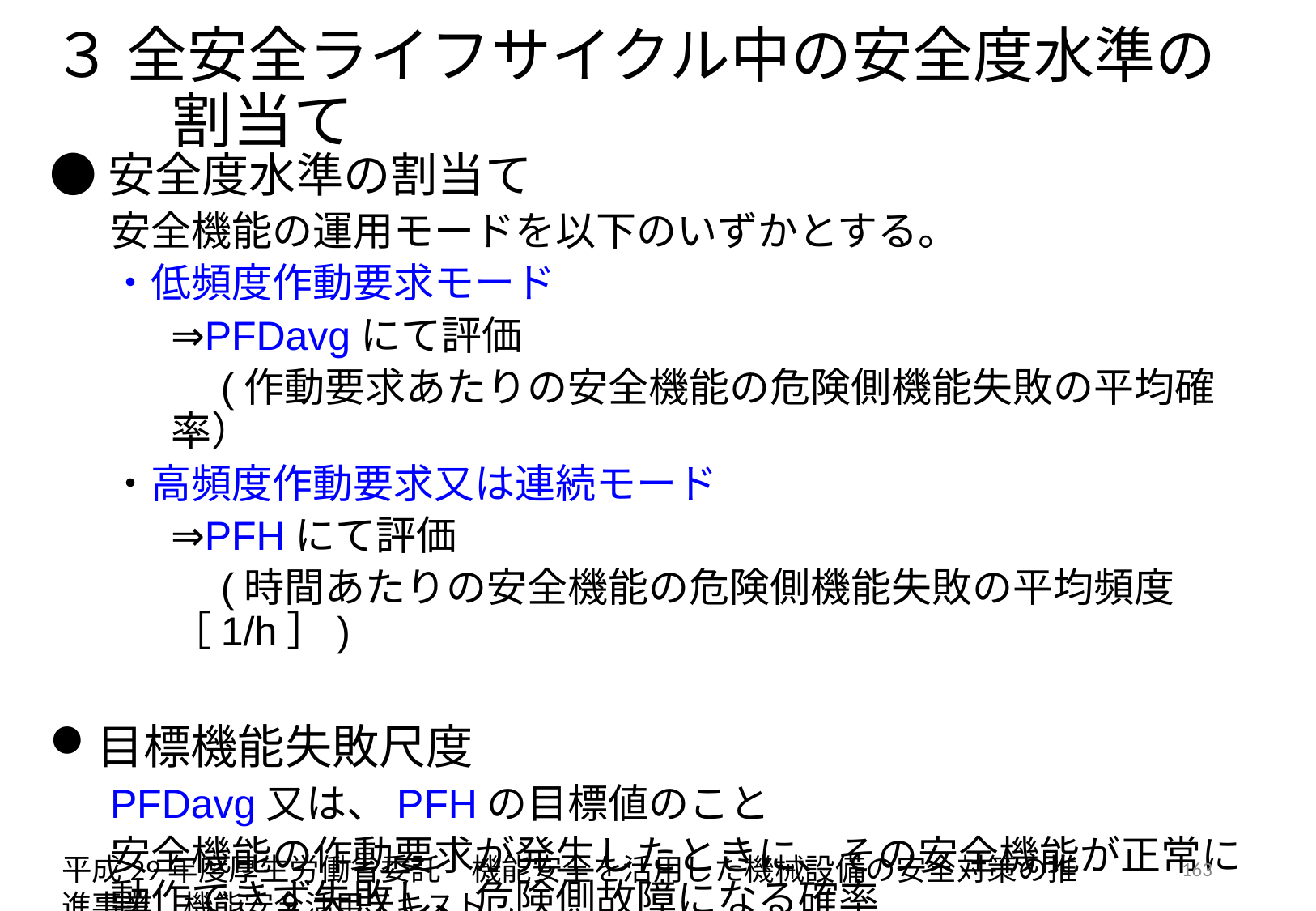

# ３ 全安全ライフサイクル中の安全度水準の割当て
●安全度水準の割当て
安全機能の運用モードを以下のいずかとする。
・低頻度作動要求モード
⇒PFDavgにて評価
　(作動要求あたりの安全機能の危険側機能失敗の平均確率）
・高頻度作動要求又は連続モード
⇒PFHにて評価
　(時間あたりの安全機能の危険側機能失敗の平均頻度［1/h］)

目標機能失敗尺度
PFDavg又は、PFHの目標値のこと
安全機能の作動要求が発生したときに、その安全機能が正常に動作できず失敗し、危険側故障になる確率

平成29年度厚生労働省委託　機能安全を活用した機械設備の安全対策の推進事業　機能安全活用テキスト
163